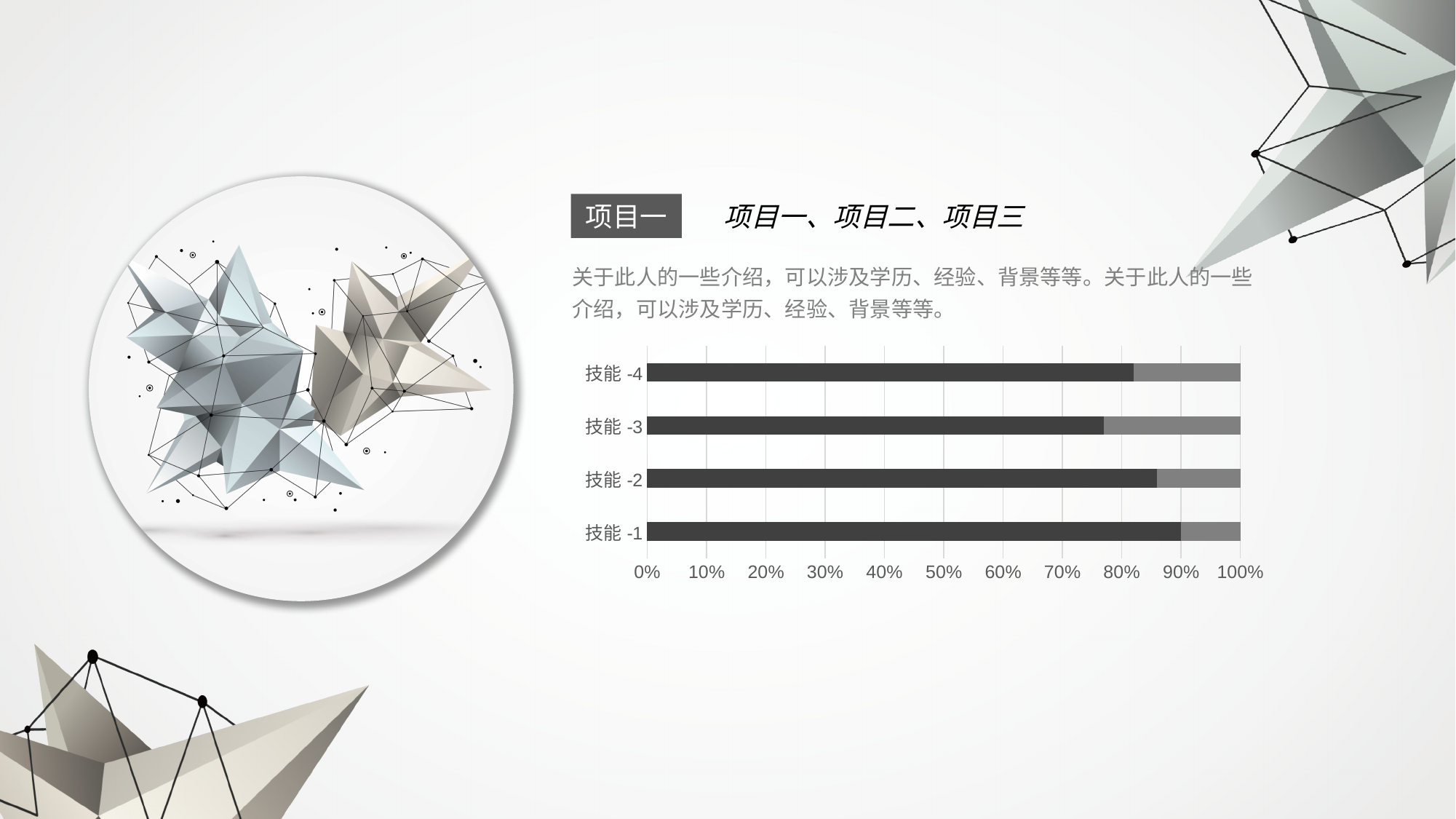

项目一
项目一、项目二、项目三
关于此人的一些介绍，可以涉及学历、经验、背景等等。关于此人的一些介绍，可以涉及学历、经验、背景等等。

### Chart

| Category | 系列 1 | 系列 2 |
|---|---|---|
| 技能-1 | 1.0 | 0.9 |
| 技能-2 | 1.0 | 0.86 |
| 技能-3 | 1.0 | 0.77 |
| 技能-4 | 1.0 | 0.82 |